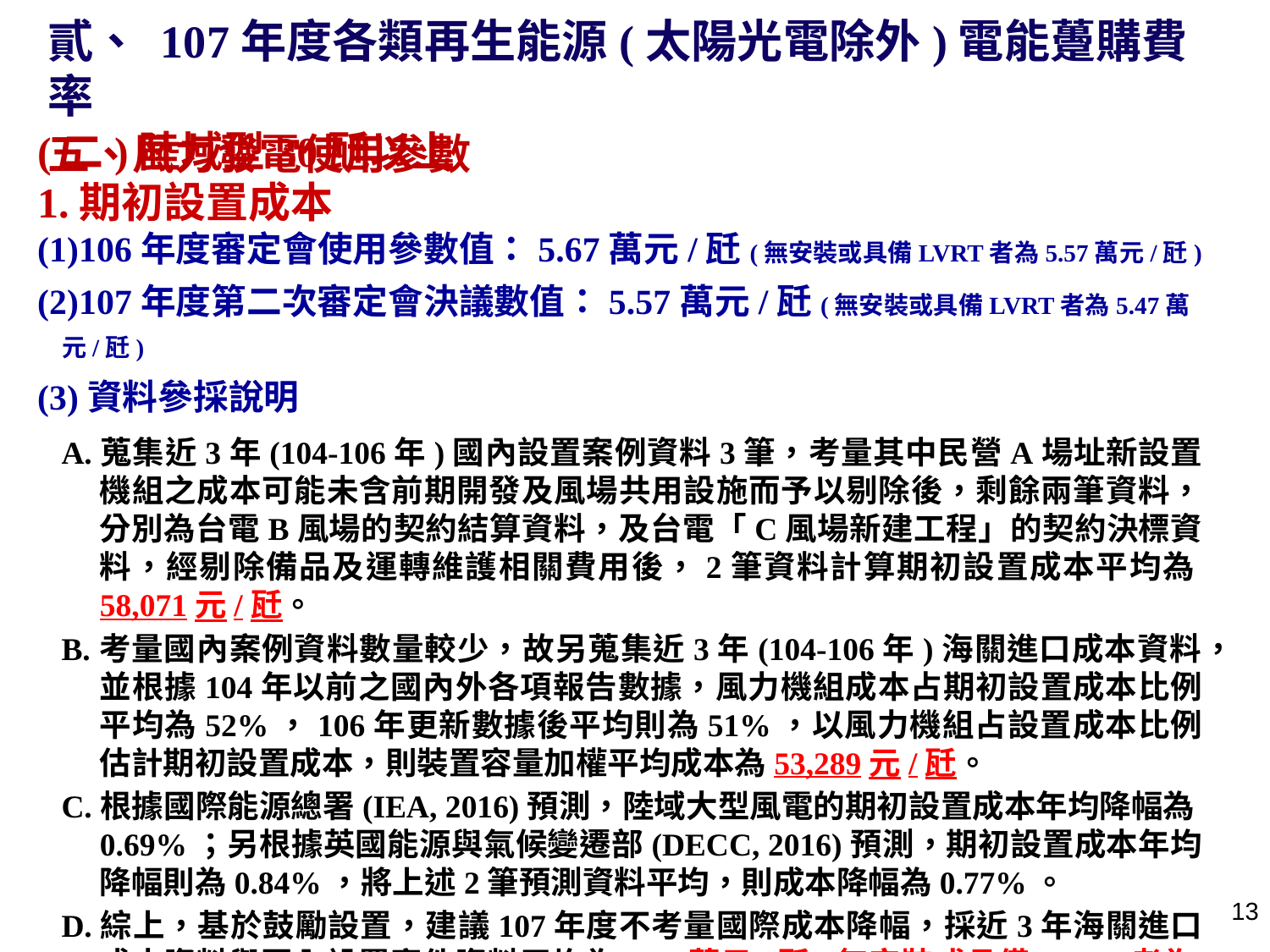

貳、 107年度各類再生能源(太陽光電除外)電能躉購費率
五、風力發電使用參數
(二)陸域型30瓩以上
1.期初設置成本
(1)106年度審定會使用參數值：5.67萬元/瓩(無安裝或具備LVRT者為5.57萬元/瓩)
(2)107年度第二次審定會決議數值：5.57萬元/瓩(無安裝或具備LVRT者為5.47萬元/瓩)
(3)資料參採說明
A.蒐集近3年(104-106年)國內設置案例資料3筆，考量其中民營A場址新設置機組之成本可能未含前期開發及風場共用設施而予以剔除後，剩餘兩筆資料，分別為台電B風場的契約結算資料，及台電「C風場新建工程」的契約決標資料，經剔除備品及運轉維護相關費用後，2筆資料計算期初設置成本平均為58,071元/瓩。
B.考量國內案例資料數量較少，故另蒐集近3年(104-106年)海關進口成本資料，並根據104年以前之國內外各項報告數據，風力機組成本占期初設置成本比例平均為52%，106年更新數據後平均則為51%，以風力機組占設置成本比例估計期初設置成本，則裝置容量加權平均成本為53,289元/瓩。
C.根據國際能源總署(IEA, 2016)預測，陸域大型風電的期初設置成本年均降幅為0.69%；另根據英國能源與氣候變遷部(DECC, 2016)預測，期初設置成本年均降幅則為0.84%，將上述2筆預測資料平均，則成本降幅為0.77%。
D.綜上，基於鼓勵設置，建議107年度不考量國際成本降幅，採近3年海關進口成本資料與國內設置案件資料平均為5.57萬元/瓩(無安裝或具備LVRT者為5.47萬元/瓩)。
13